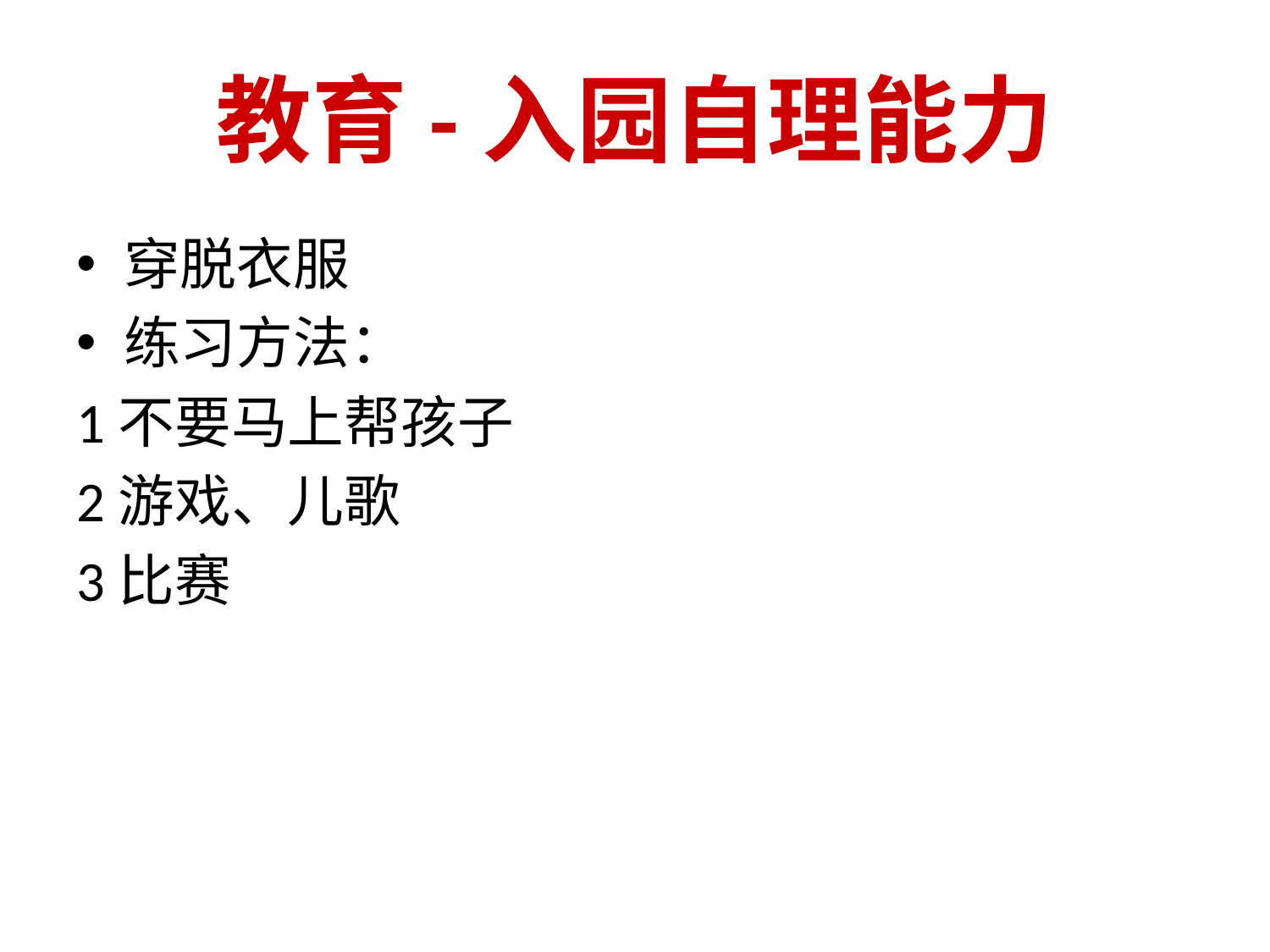

# 教育-入园自理能力
穿脱衣服
练习方法：
1不要马上帮孩子
2游戏、儿歌
3比赛